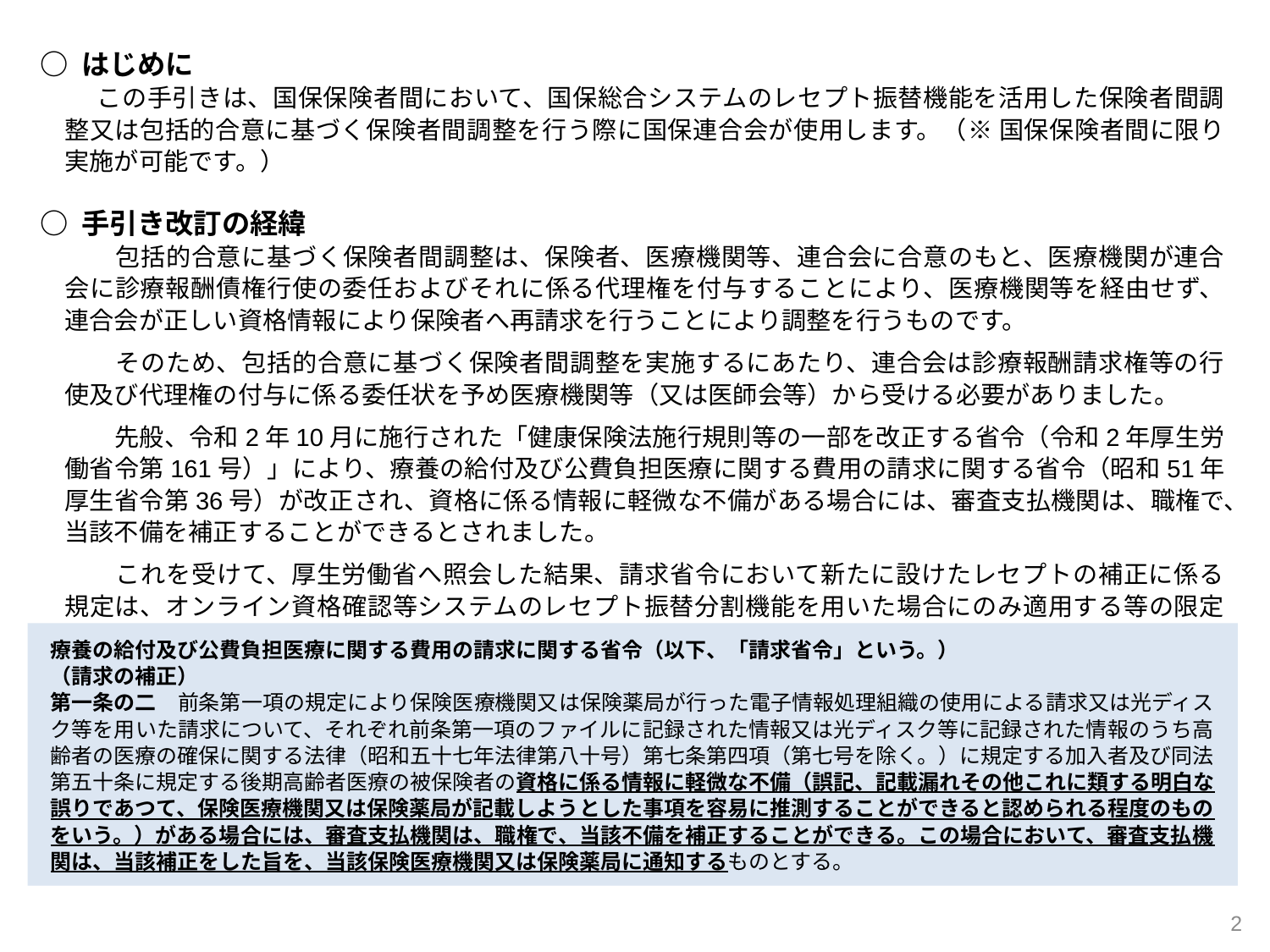

○ はじめに
　　この手引きは、国保保険者間において、国保総合システムのレセプト振替機能を活用した保険者間調整又は包括的合意に基づく保険者間調整を行う際に国保連合会が使用します。（※ 国保保険者間に限り実施が可能です。）

○ 手引き改訂の経緯
　　　包括的合意に基づく保険者間調整は、保険者、医療機関等、連合会に合意のもと、医療機関が連合会に診療報酬債権行使の委任およびそれに係る代理権を付与することにより、医療機関等を経由せず、連合会が正しい資格情報により保険者へ再請求を行うことにより調整を行うものです。
　　　そのため、包括的合意に基づく保険者間調整を実施するにあたり、連合会は診療報酬請求権等の行使及び代理権の付与に係る委任状を予め医療機関等（又は医師会等）から受ける必要がありました。
　　　先般、令和2年10月に施行された「健康保険法施行規則等の一部を改正する省令（令和2年厚生労働省令第161号）」により、療養の給付及び公費負担医療に関する費用の請求に関する省令（昭和51年厚生省令第36号）が改正され、資格に係る情報に軽微な不備がある場合には、審査支払機関は、職権で、当該不備を補正することができるとされました。
　　　これを受けて、厚生労働省へ照会した結果、請求省令において新たに設けたレセプトの補正に係る規定は、オンライン資格確認等システムのレセプト振替分割機能を用いた場合にのみ適用する等の限定をかけていないとの回答が得られたため、今般、「包括的合意に基づく保険者間調整」について改めて整理し、手引きの改訂を行いました。
療養の給付及び公費負担医療に関する費用の請求に関する省令（以下、「請求省令」という。）
（請求の補正）
第一条の二　前条第一項の規定により保険医療機関又は保険薬局が行った電子情報処理組織の使用による請求又は光ディスク等を用いた請求について、それぞれ前条第一項のファイルに記録された情報又は光ディスク等に記録された情報のうち高齢者の医療の確保に関する法律（昭和五十七年法律第八十号）第七条第四項（第七号を除く。）に規定する加入者及び同法第五十条に規定する後期高齢者医療の被保険者の資格に係る情報に軽微な不備（誤記、記載漏れその他これに類する明白な誤りであつて、保険医療機関又は保険薬局が記載しようとした事項を容易に推測することができると認められる程度のものをいう。）がある場合には、審査支払機関は、職権で、当該不備を補正することができる。この場合において、審査支払機関は、当該補正をした旨を、当該保険医療機関又は保険薬局に通知するものとする。
2